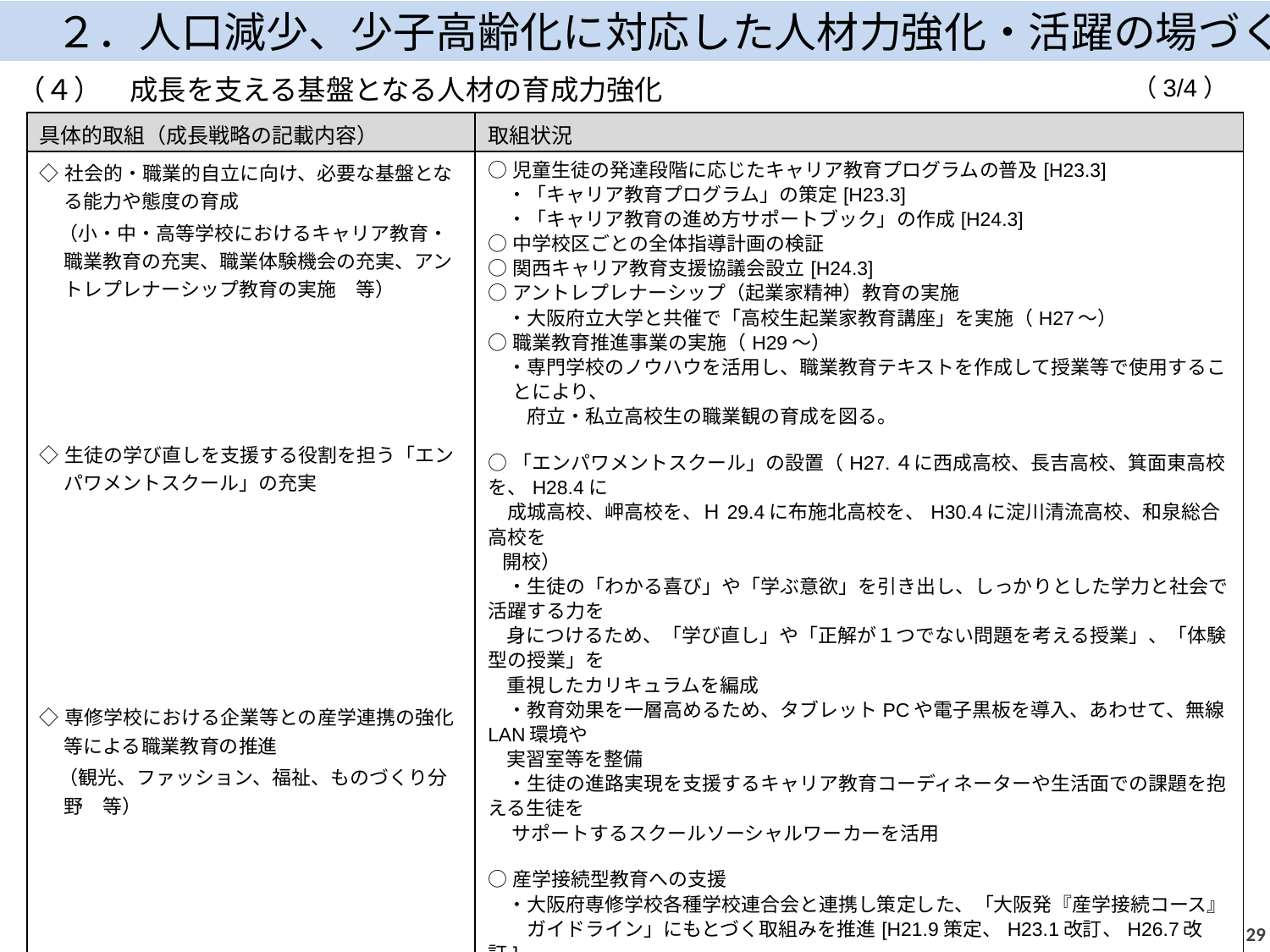

２．人口減少、少子高齢化に対応した人材力強化・活躍の場づくり
（3/4）
（４）　成長を支える基盤となる人材の育成力強化
| 具体的取組（成長戦略の記載内容） | 取組状況 |
| --- | --- |
| ◇社会的・職業的自立に向け、必要な基盤となる能力や態度の育成 　（小・中・高等学校におけるキャリア教育・職業教育の充実、職業体験機会の充実、アントレプレナーシップ教育の実施　等） 　 ◇生徒の学び直しを支援する役割を担う「エンパワメントスクール」の充実 　 ◇専修学校における企業等との産学連携の強化等による職業教育の推進 　（観光、ファッション、福祉、ものづくり分野　等） | ○児童生徒の発達段階に応じたキャリア教育プログラムの普及[H23.3] 　・「キャリア教育プログラム」の策定[H23.3] 　・「キャリア教育の進め方サポートブック」の作成[H24.3] ○中学校区ごとの全体指導計画の検証 ○関西キャリア教育支援協議会設立[H24.3] ○アントレプレナーシップ（起業家精神）教育の実施 　・大阪府立大学と共催で「高校生起業家教育講座」を実施（H27～） ○職業教育推進事業の実施（H29～） 　・専門学校のノウハウを活用し、職業教育テキストを作成して授業等で使用することにより、 　　府立・私立高校生の職業観の育成を図る。 ○「エンパワメントスクール」の設置（H27.４に西成高校、長吉高校、箕面東高校を、H28.4に 　成城高校、岬高校を、Ｈ29.4に布施北高校を、H30.4に淀川清流高校、和泉総合高校を 開校） 　・生徒の「わかる喜び」や「学ぶ意欲」を引き出し、しっかりとした学力と社会で活躍する力を 身につけるため、「学び直し」や「正解が１つでない問題を考える授業」、「体験型の授業」を 重視したカリキュラムを編成 　・教育効果を一層高めるため、タブレットPCや電子黒板を導入、あわせて、無線LAN環境や 実習室等を整備 　・生徒の進路実現を支援するキャリア教育コーディネーターや生活面での課題を抱える生徒を 　 サポートするスクールソーシャルワーカーを活用 ○産学接続型教育への支援 　・大阪府専修学校各種学校連合会と連携し策定した、「大阪発『産学接続コース』 　　ガイドライン」にもとづく取組みを推進[H21.9策定、H23.1改訂、H26.7改訂] 　・大阪発産学接続コースを福祉やものづくり分野を含む全分野に拡大。トータル38コースを推奨 　　[H29.11] 　・専修学校専門課程「質保証・向上事業」の実施により、専修学校の産学連携を推進 　　[H29～] |
29